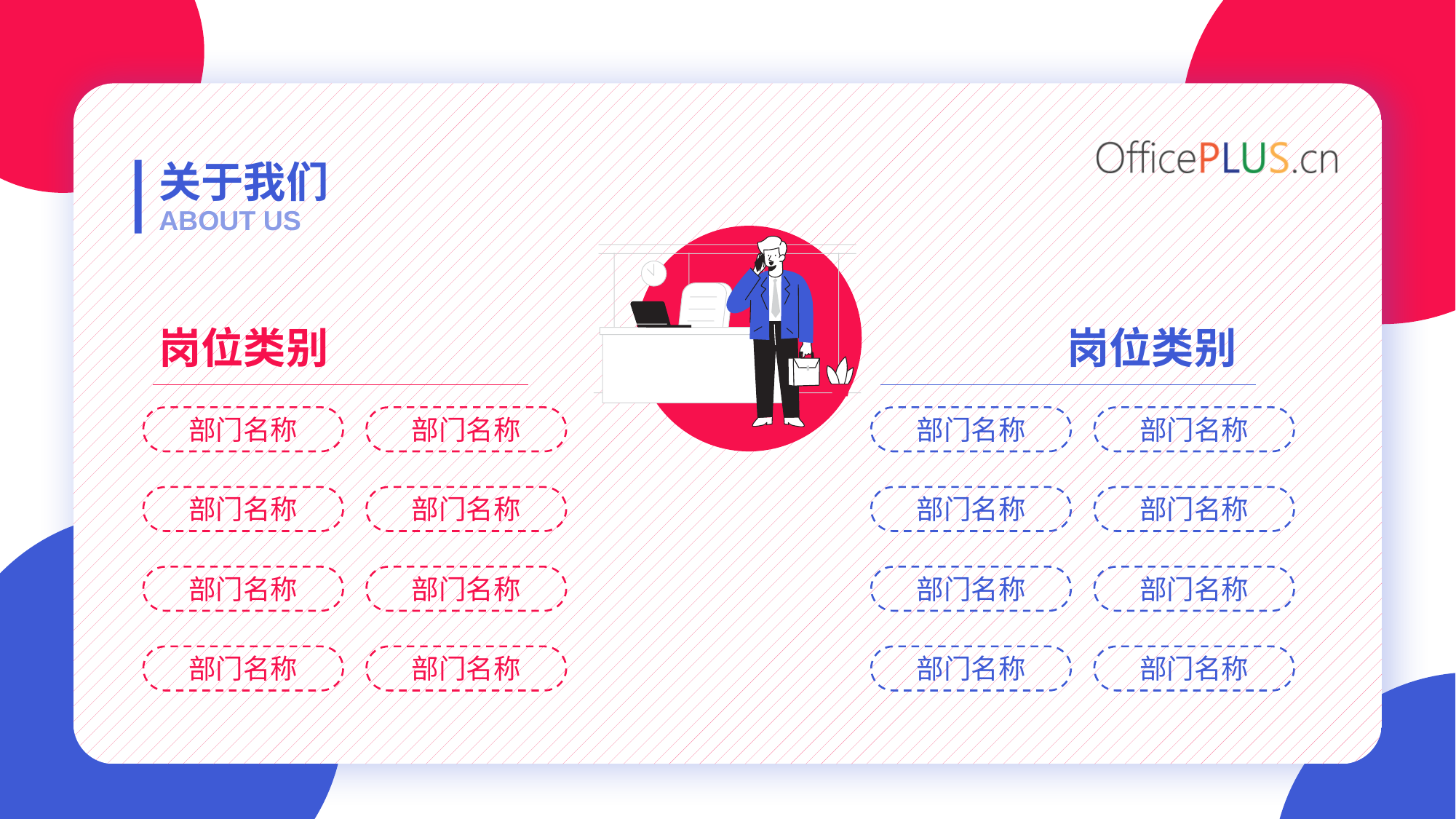

关于我们

ABOUT US

岗位类别
岗位类别

部门名称

部门名称

部门名称

部门名称

部门名称

部门名称

部门名称

部门名称

部门名称

部门名称

部门名称

部门名称

部门名称

部门名称

部门名称

部门名称